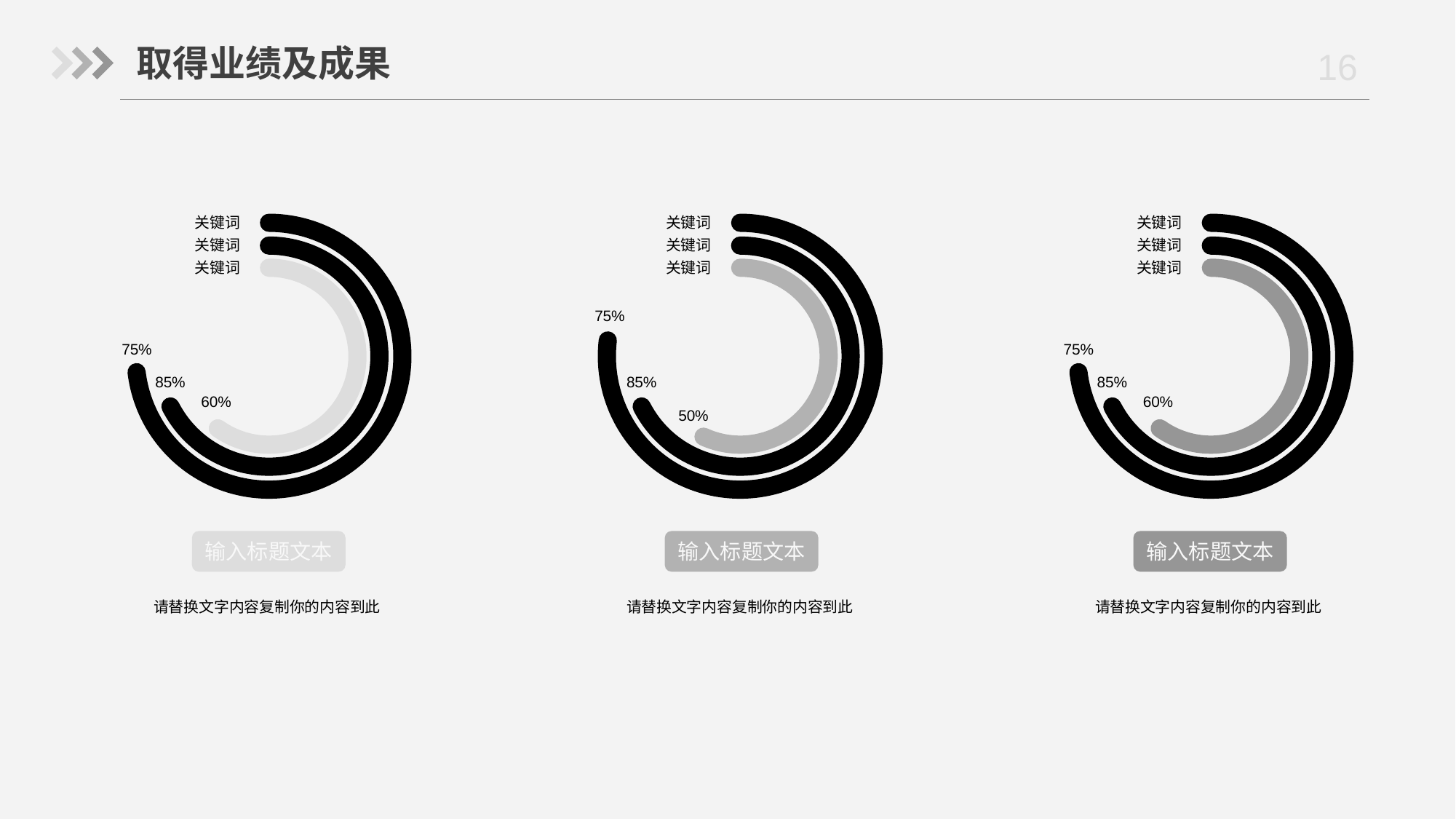

关键词

关键词

关键词

75%
85%
60%
关键词

关键词

关键词

75%
85%
50%
关键词

关键词

关键词

75%
85%
60%
输入标题文本
请替换文字内容复制你的内容到此
输入标题文本
请替换文字内容复制你的内容到此
输入标题文本
请替换文字内容复制你的内容到此